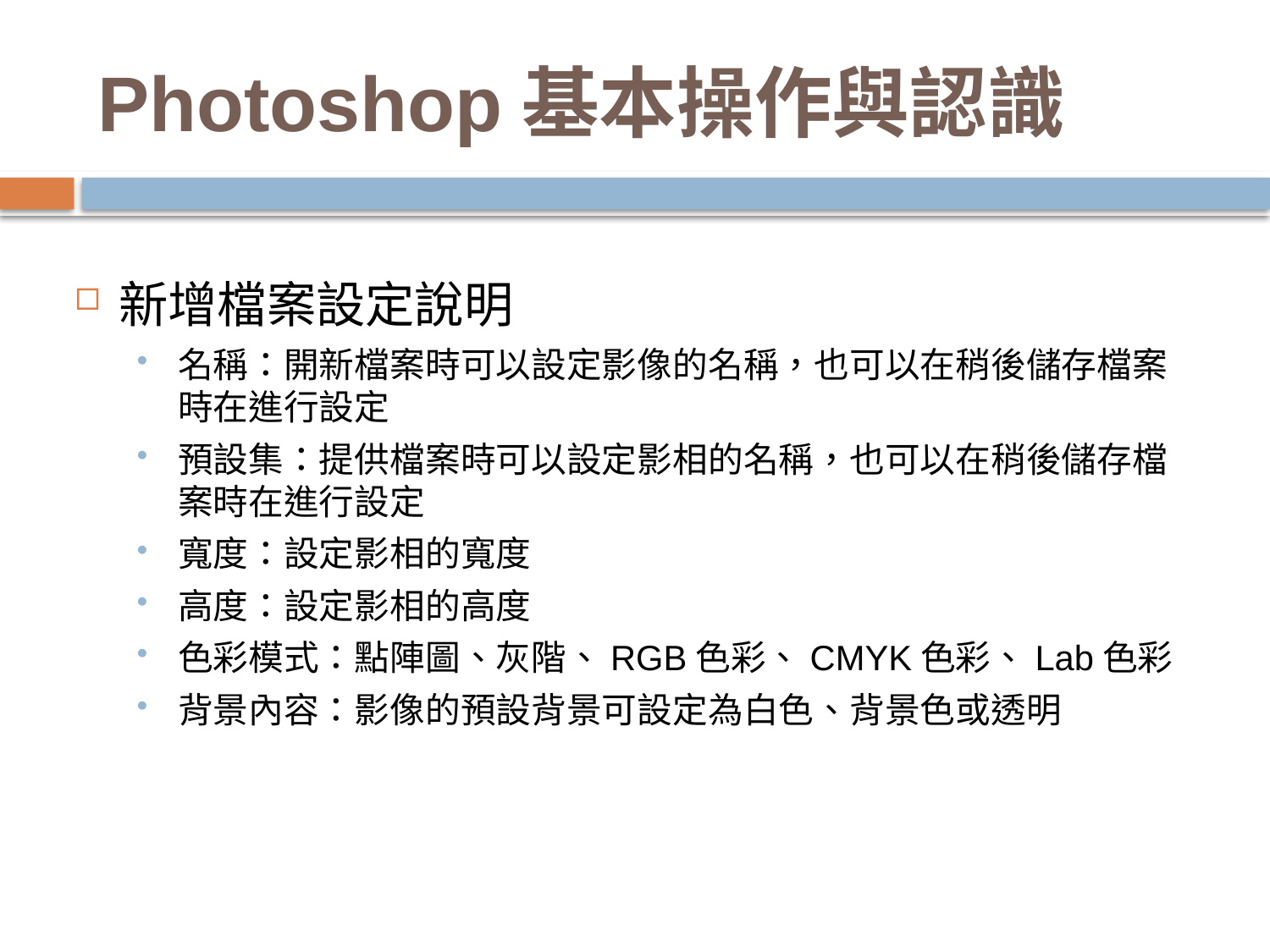

# Photoshop基本操作與認識
新增檔案設定說明
名稱：開新檔案時可以設定影像的名稱，也可以在稍後儲存檔案時在進行設定
預設集：提供檔案時可以設定影相的名稱，也可以在稍後儲存檔案時在進行設定
寬度：設定影相的寬度
高度：設定影相的高度
色彩模式：點陣圖、灰階、RGB色彩、CMYK色彩、Lab色彩
背景內容：影像的預設背景可設定為白色、背景色或透明